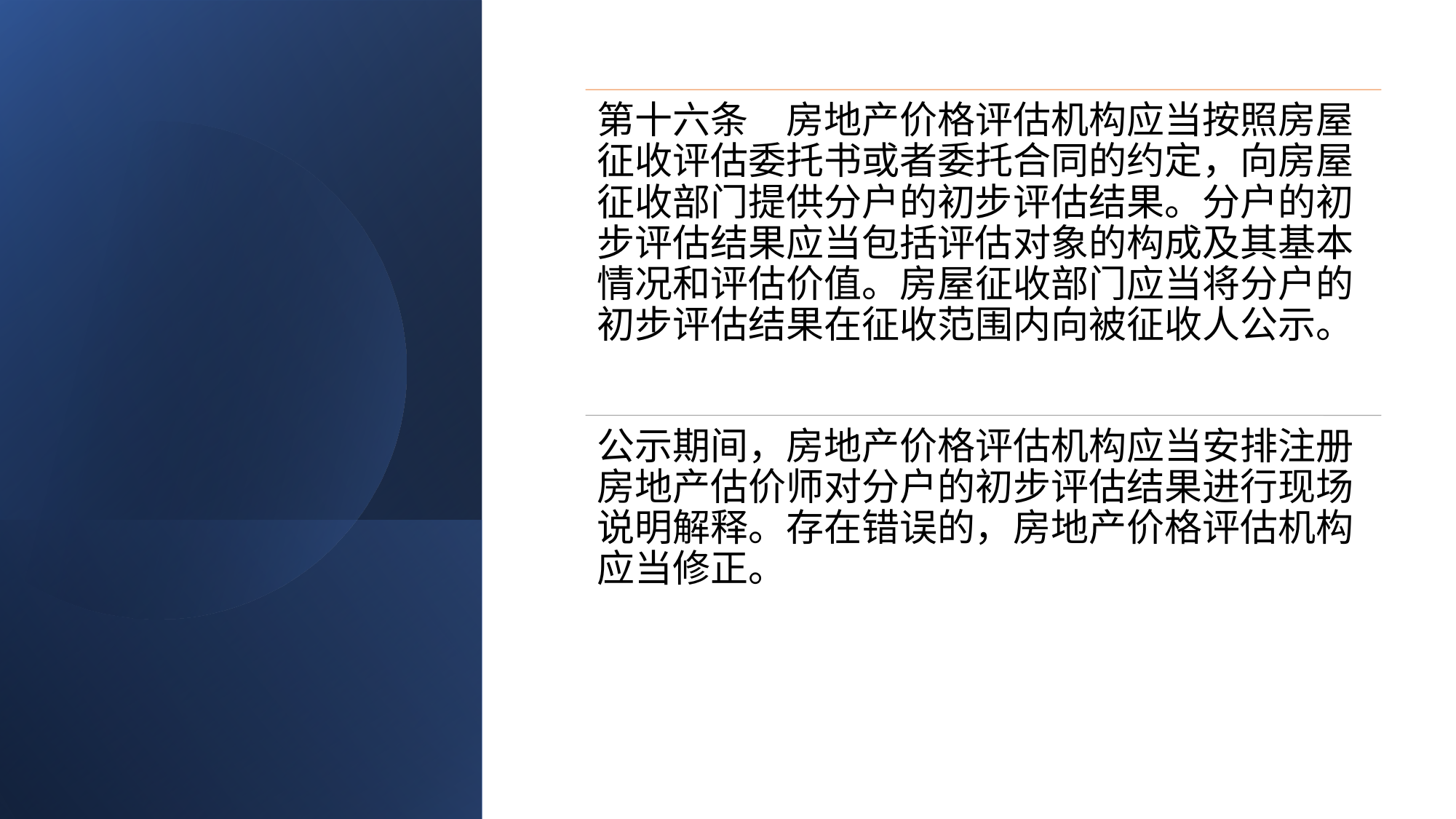

第十六条　房地产价格评估机构应当按照房屋征收评估委托书或者委托合同的约定，向房屋征收部门提供分户的初步评估结果。分户的初步评估结果应当包括评估对象的构成及其基本情况和评估价值。房屋征收部门应当将分户的初步评估结果在征收范围内向被征收人公示。
公示期间，房地产价格评估机构应当安排注册房地产估价师对分户的初步评估结果进行现场说明解释。存在错误的，房地产价格评估机构应当修正。

#